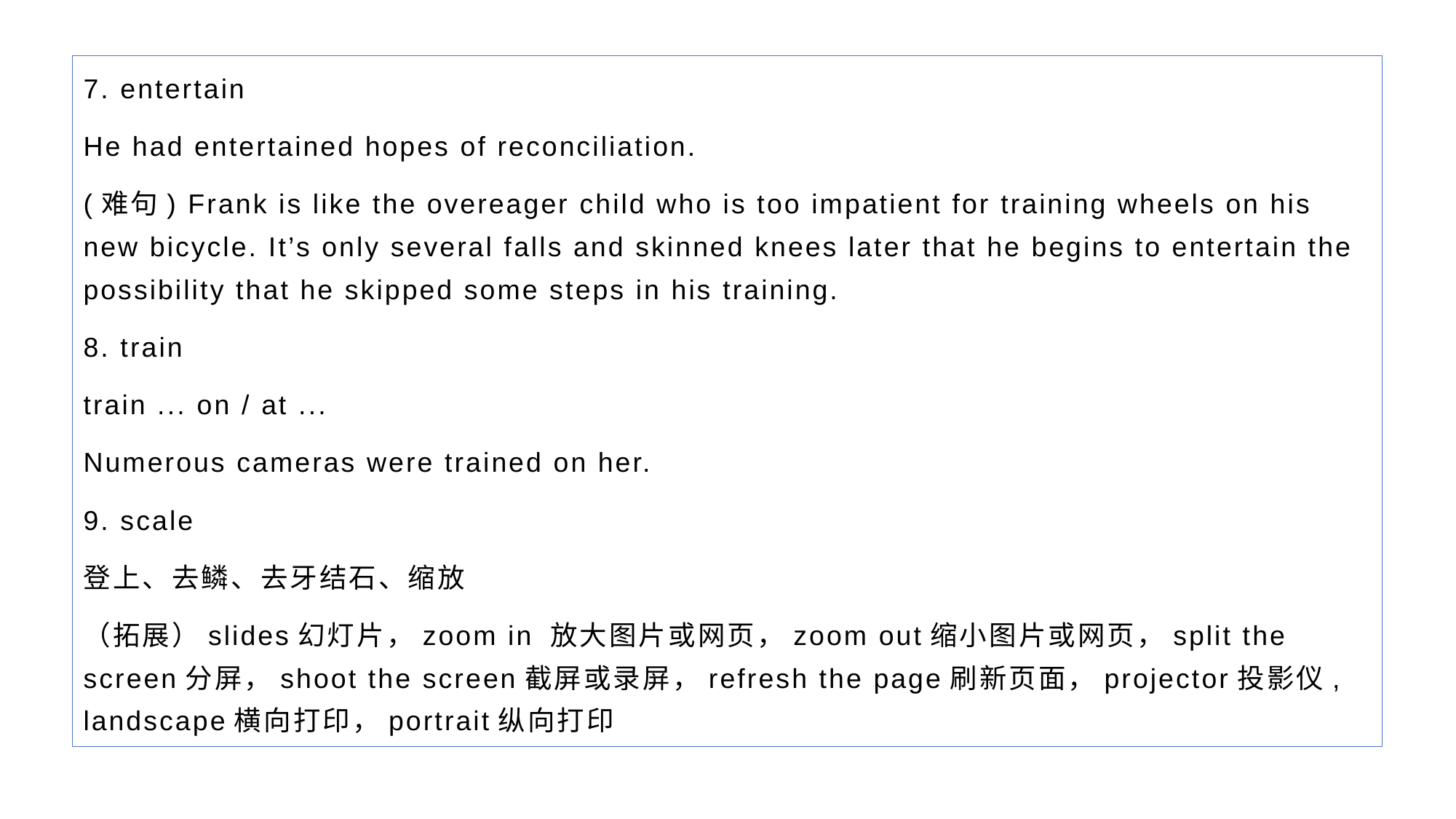

7. entertain
He had entertained hopes of reconciliation.
(难句) Frank is like the overeager child who is too impatient for training wheels on his new bicycle. It’s only several falls and skinned knees later that he begins to entertain the possibility that he skipped some steps in his training.
8. train
train ... on / at ...
Numerous cameras were trained on her.
9. scale
登上、去鳞、去牙结石、缩放
（拓展）slides幻灯片，zoom in 放大图片或网页，zoom out缩小图片或网页，split the screen分屏，shoot the screen截屏或录屏，refresh the page刷新页面，projector投影仪, landscape横向打印，portrait纵向打印